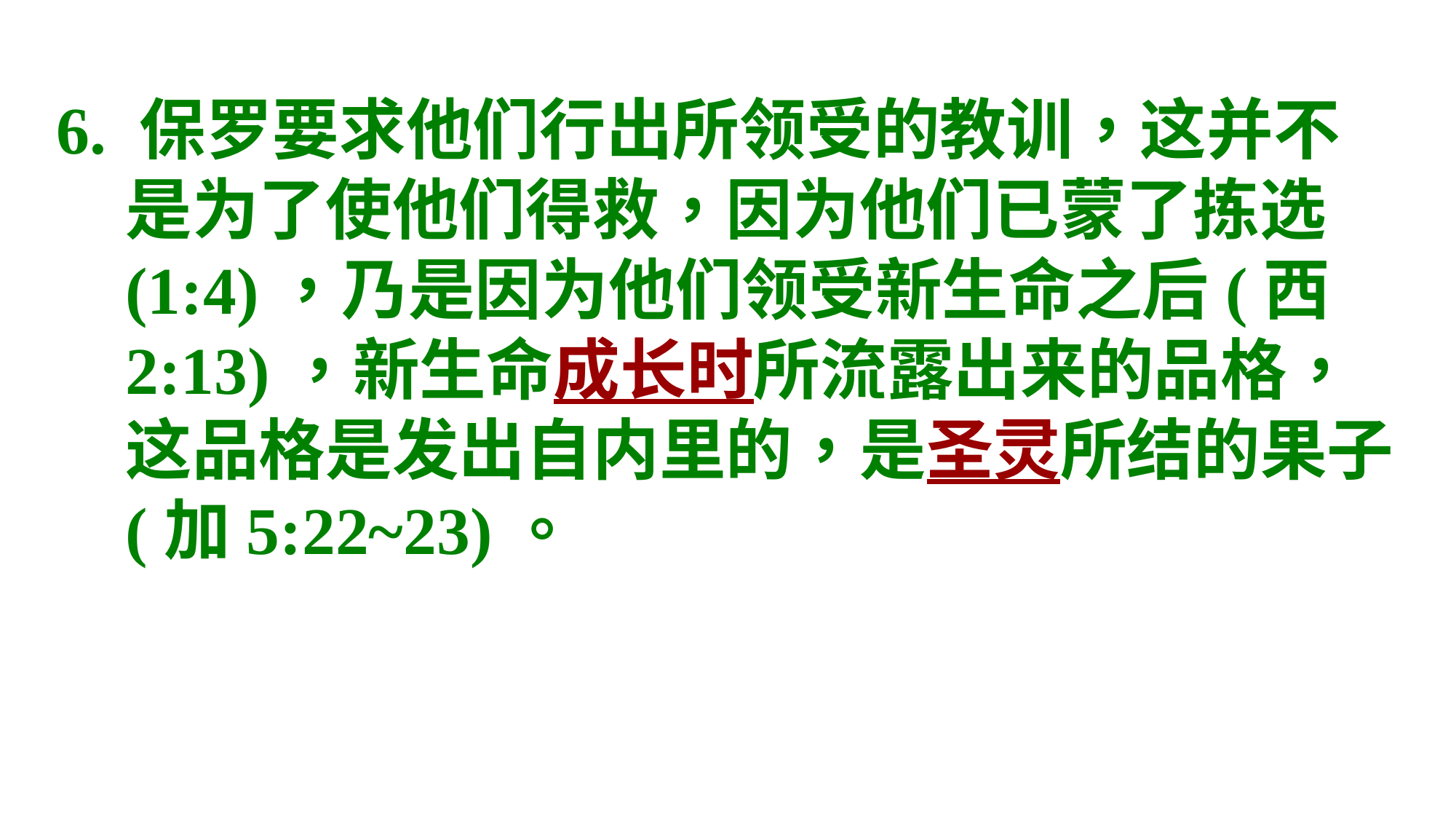

6. 保罗要求他们行出所领受的教训，这并不是为了使他们得救，因为他们已蒙了拣选 (1:4)，乃是因为他们领受新生命之后(西2:13)，新生命成长时所流露出来的品格，这品格是发出自内里的，是圣灵所结的果子 (加5:22~23)。